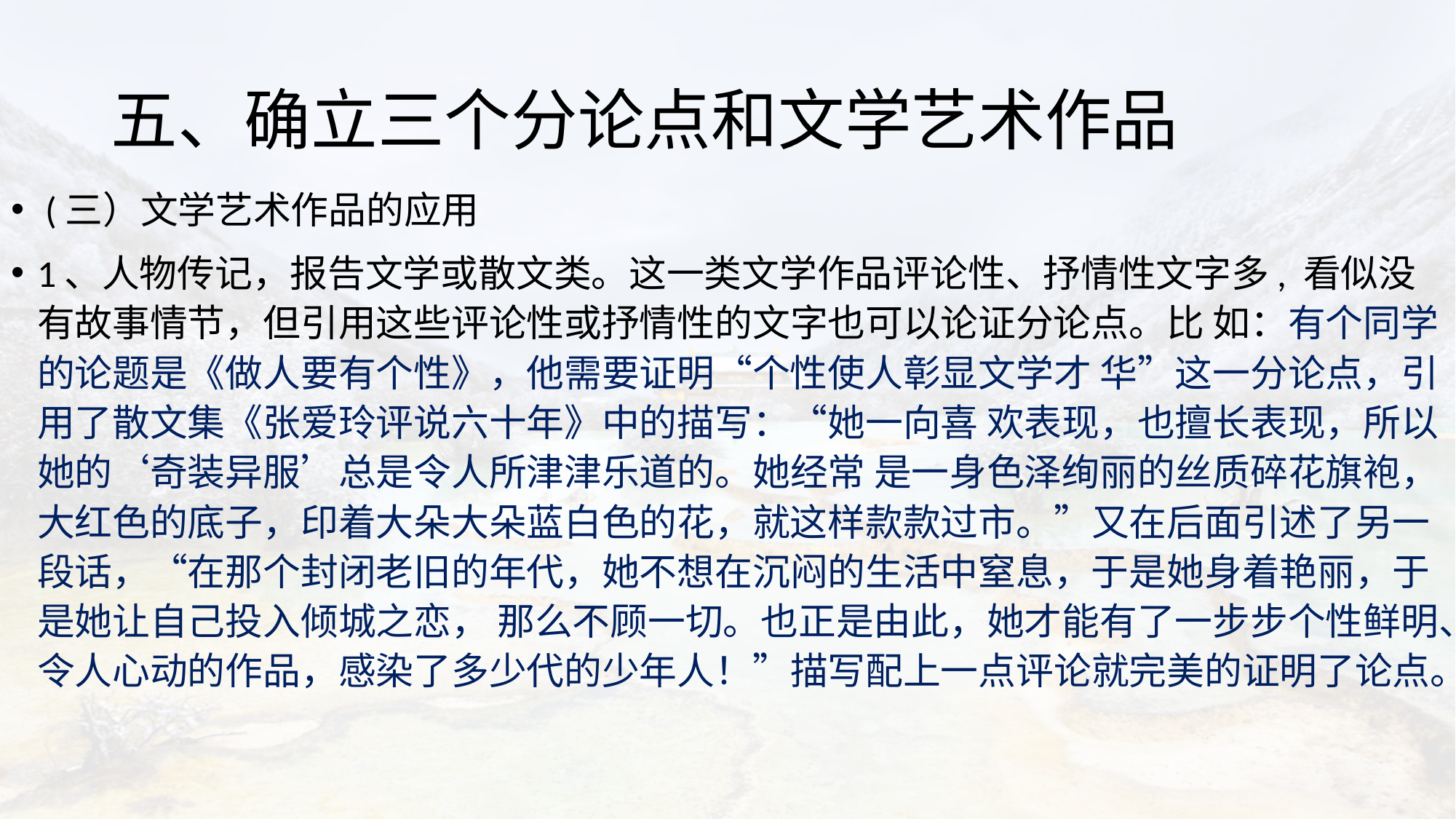

# 五、确立三个分论点和文学艺术作品
 (三）文学艺术作品的应用
1、人物传记，报告文学或散文类。这一类文学作品评论性、抒情性文字多, 看似没有故事情节，但引用这些评论性或抒情性的文字也可以论证分论点。比 如：有个同学的论题是《做人要有个性》，他需要证明“个性使人彰显文学才 华”这一分论点，引用了散文集《张爱玲评说六十年》中的描写：“她一向喜 欢表现，也擅长表现，所以她的‘奇装异服’总是令人所津津乐道的。她经常 是一身色泽绚丽的丝质碎花旗袍，大红色的底子，印着大朵大朵蓝白色的花，就这样款款过市。”又在后面引述了另一段话，“在那个封闭老旧的年代，她不想在沉闷的生活中窒息，于是她身着艳丽，于是她让自己投入倾城之恋， 那么不顾一切。也正是由此，她才能有了一步步个性鲜明、令人心动的作品，感染了多少代的少年人！”描写配上一点评论就完美的证明了论点。